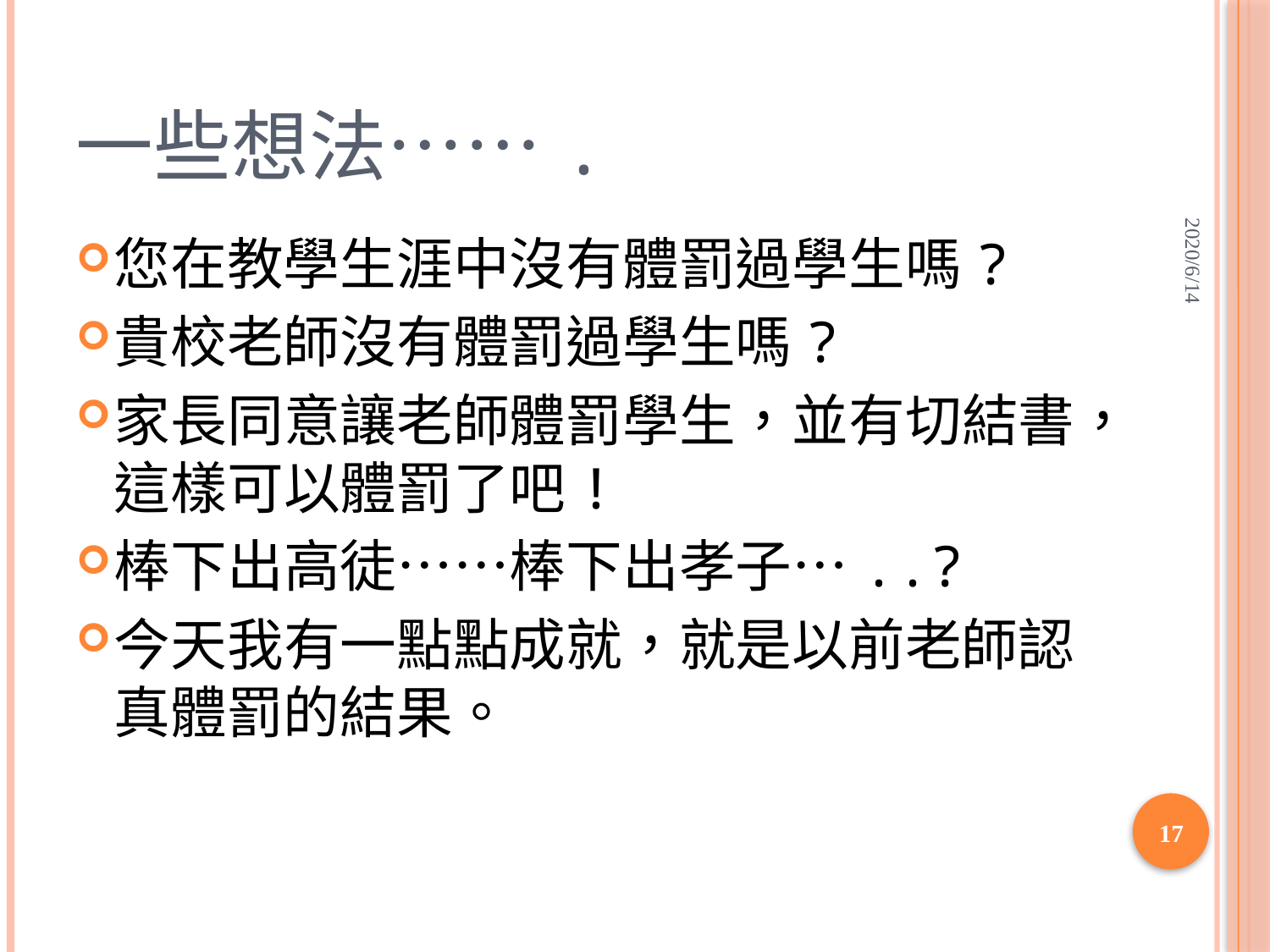

# 一些想法…….
2020/6/14
您在教學生涯中沒有體罰過學生嗎?
貴校老師沒有體罰過學生嗎?
家長同意讓老師體罰學生，並有切結書，這樣可以體罰了吧!
棒下出高徒……棒下出孝子…..?
今天我有一點點成就，就是以前老師認真體罰的結果。
17